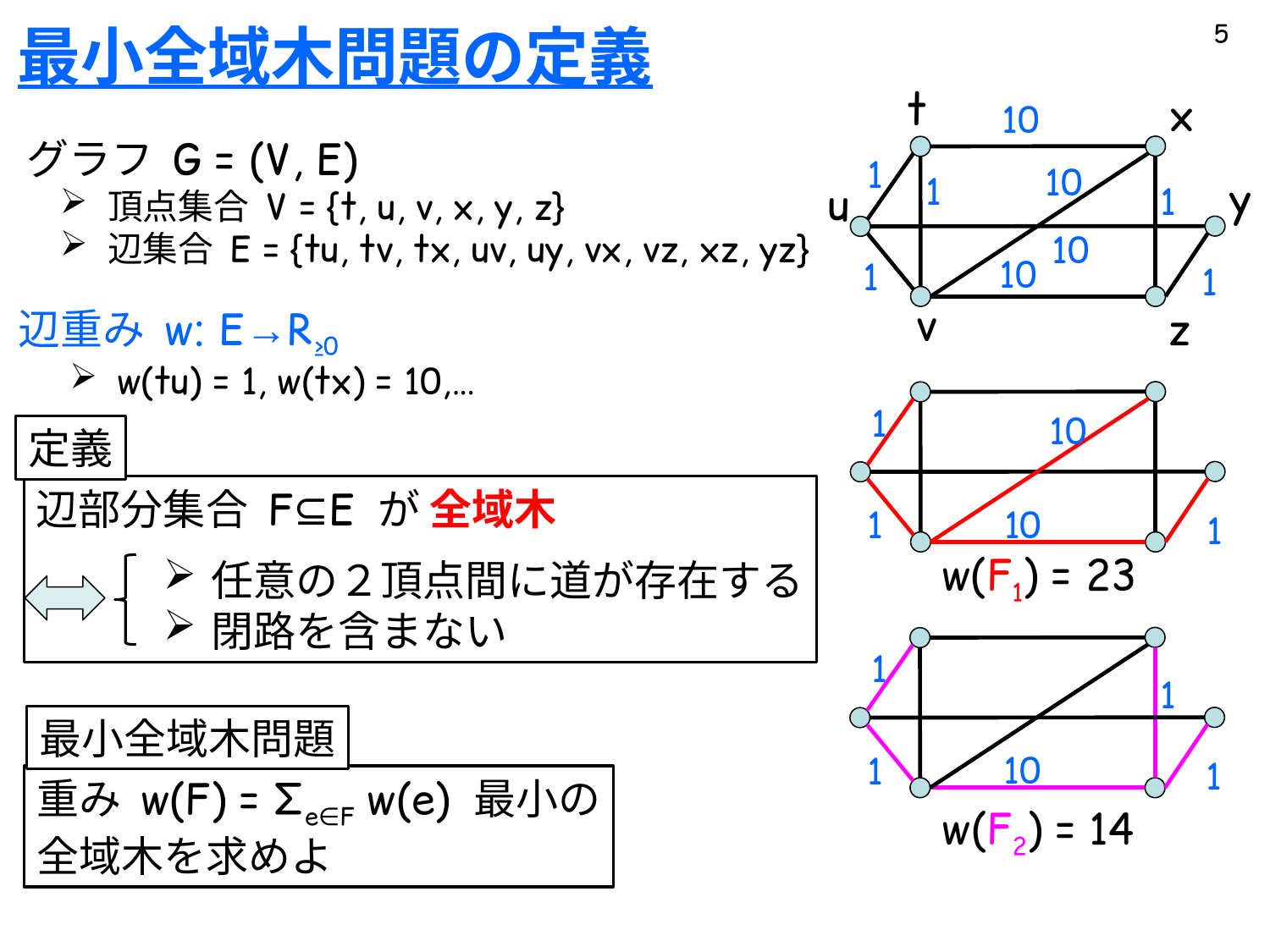

# 最小全域木問題の定義
5
t
x
10
グラフ G = (V, E)

1
10
1
y
u
1
頂点集合 V = {t, u, v, x, y, z}
辺集合 E = {tu, tv, tx, uv, uy, vx, vz, xz, yz}

10
10
1
1

v
辺重み w: E→R≥0
z
w(tu) = 1, w(tx) = 10,…

1
10

10
1
1

定義
辺部分集合 F⊆E が 全域木

任意の２頂点間に道が存在する
閉路を含まない

w(F1) = 23

1
1

10
1
1

最小全域木問題
重み w(F) = ∑e∈F w(e) 最小の
全域木を求めよ
w(F2) = 14